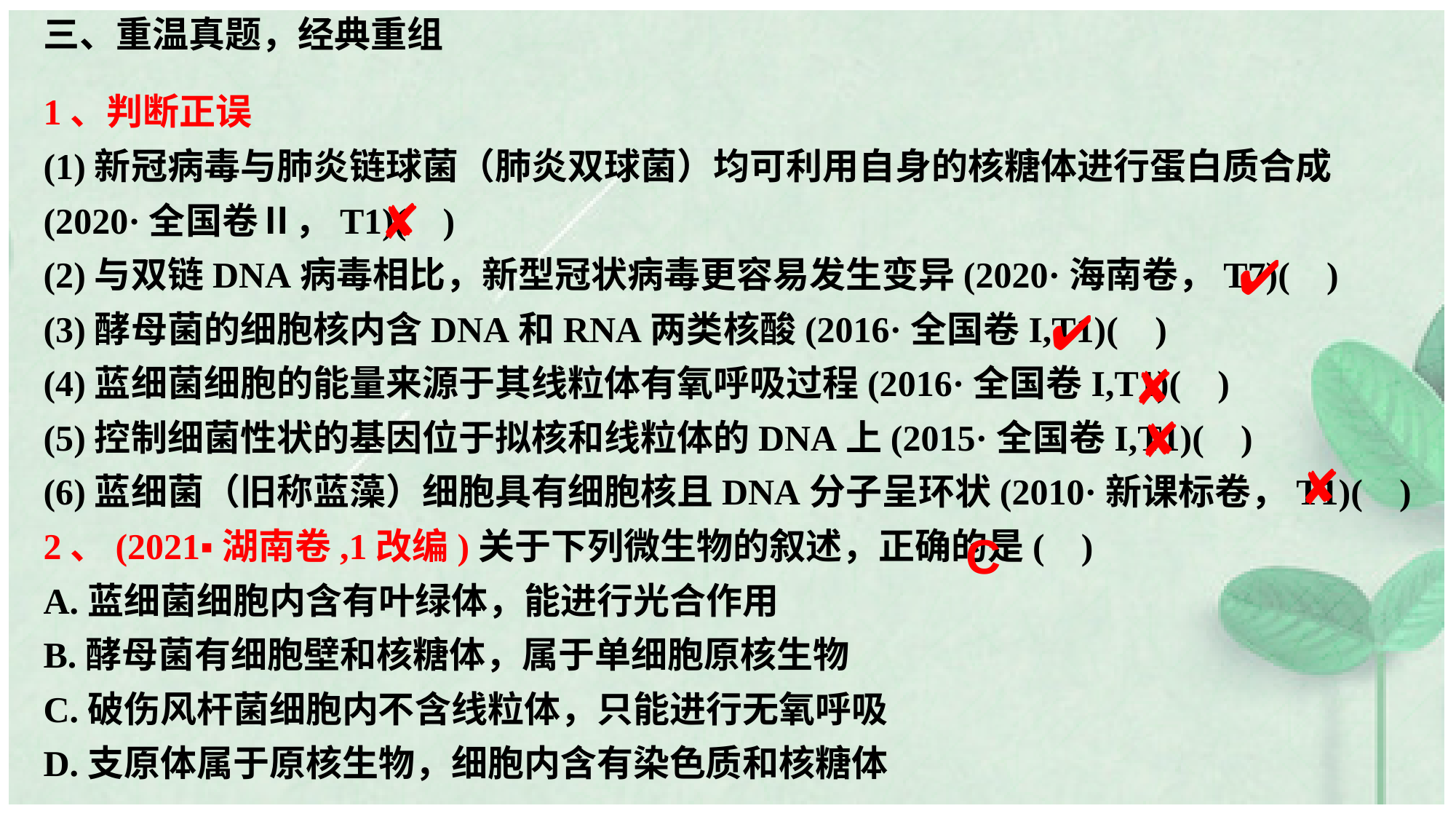

三、重温真题，经典重组
1、判断正误
(1)新冠病毒与肺炎链球菌（肺炎双球菌）均可利用自身的核糖体进行蛋白质合成(2020·全国卷Ⅱ，T1)(    )
(2)与双链DNA病毒相比，新型冠状病毒更容易发生变异(2020·海南卷，T7)(    )
(3)酵母菌的细胞核内含DNA和RNA两类核酸(2016·全国卷I,T1)(    )
(4)蓝细菌细胞的能量来源于其线粒体有氧呼吸过程(2016·全国卷I,T1)(    )
(5)控制细菌性状的基因位于拟核和线粒体的DNA上(2015·全国卷I,T1)(    )
(6)蓝细菌（旧称蓝藻）细胞具有细胞核且DNA分子呈环状(2010·新课标卷，T1)(    )
2、(2021▪湖南卷,1改编)关于下列微生物的叙述，正确的是(    )
A.蓝细菌细胞内含有叶绿体，能进行光合作用
B.酵母菌有细胞壁和核糖体，属于单细胞原核生物
C.破伤风杆菌细胞内不含线粒体，只能进行无氧呼吸
D.支原体属于原核生物，细胞内含有染色质和核糖体
✘
✔
✔
✘
✘
✘
C